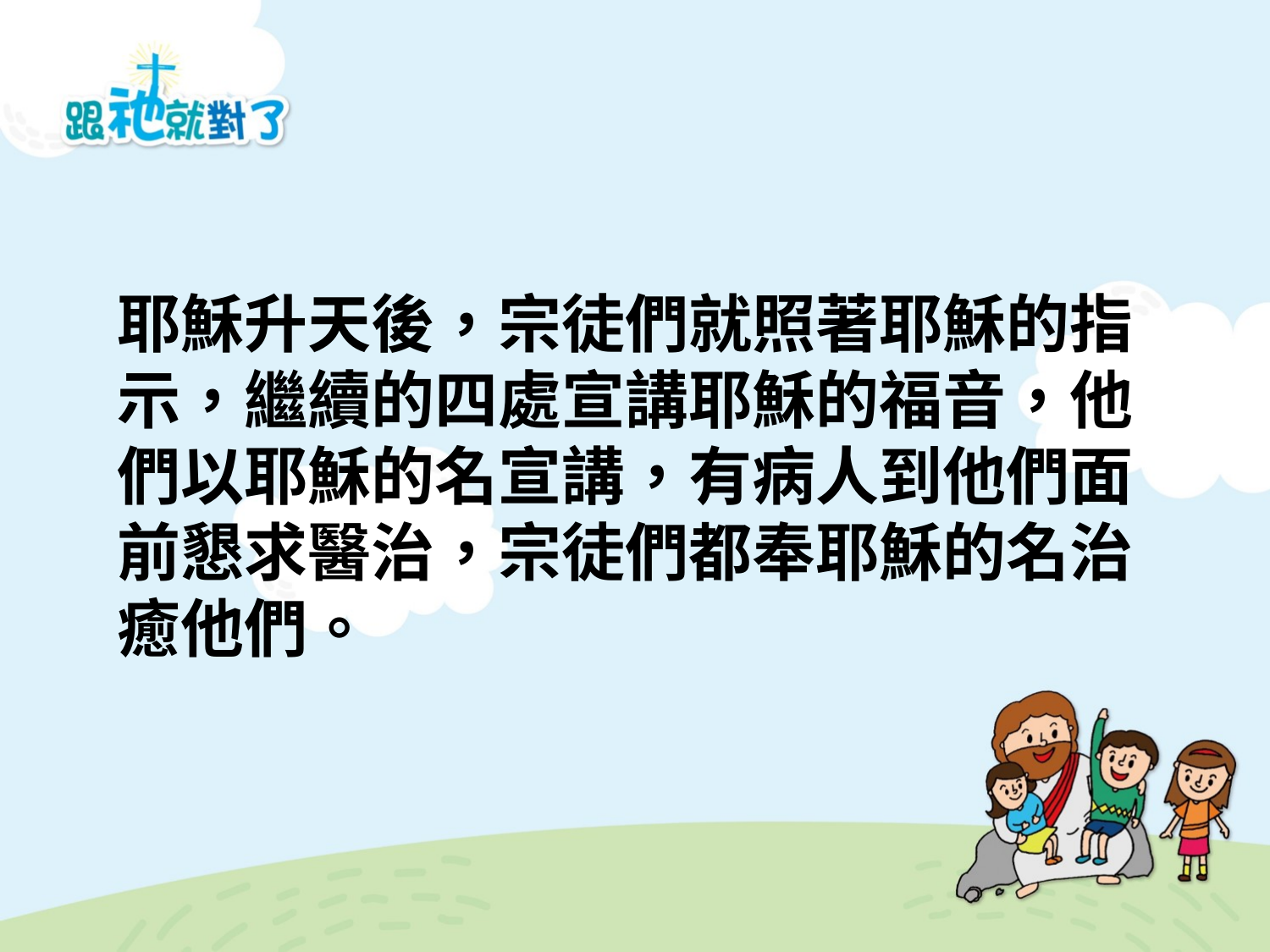

耶穌升天後，宗徒們就照著耶穌的指示，繼續的四處宣講耶穌的福音，他們以耶穌的名宣講，有病人到他們面前懇求醫治，宗徒們都奉耶穌的名治癒他們。